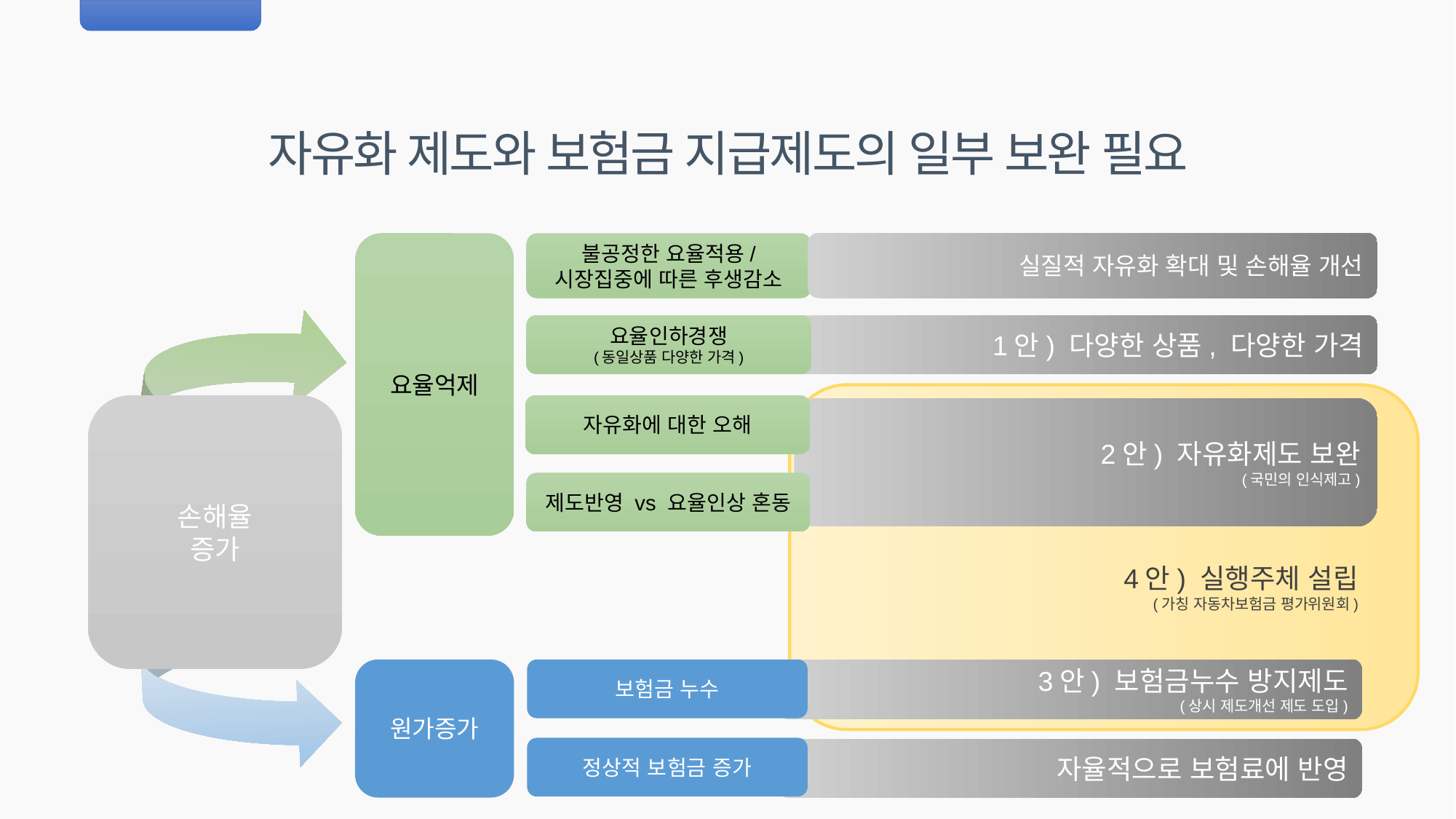

자유화 제도와 보험금 지급제도의 일부 보완 필요
실질적 자유화 확대 및 손해율 개선
요율억제
불공정한 요율적용/
시장집중에 따른 후생감소

요율인하경쟁
(동일상품 다양한 가격)
1안) 다양한 상품, 다양한 가격

자유화에 대한 오해
손해율
증가
2안) 자유화제도 보완
(국민의 인식제고)
제도반영 vs 요율인상 혼동
4안) 실행주체 설립
(가칭 자동차보험금 평가위원회)

원가증가
보험금 누수
3안) 보험금누수 방지제도
(상시 제도개선 제도 도입)
정상적 보험금 증가
자율적으로 보험료에 반영